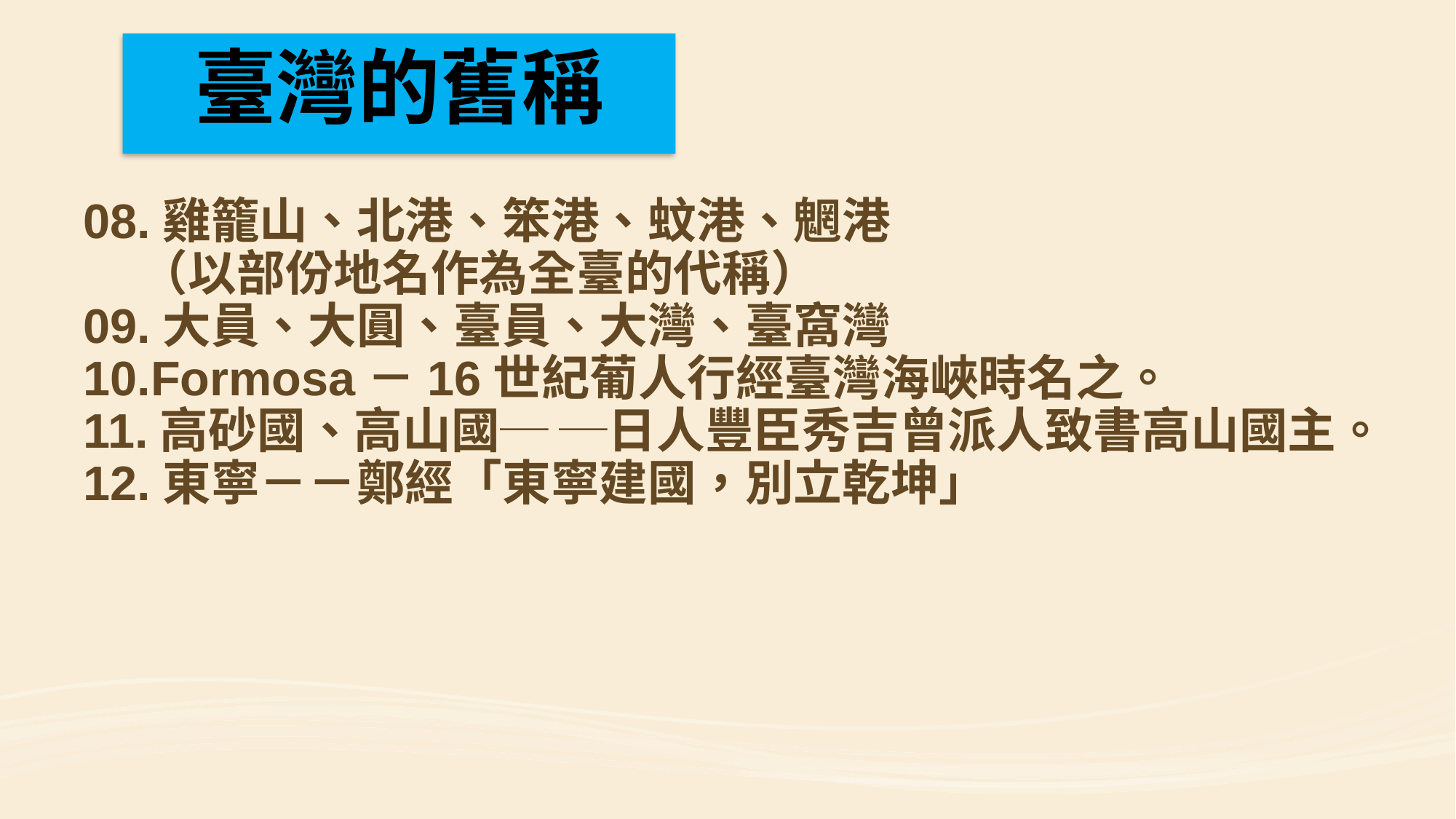

臺灣的舊稱
08.雞籠山、北港、笨港、蚊港、魍港
    （以部份地名作為全臺的代稱）
09.大員、大圓、臺員、大灣、臺窩灣
10.Formosa－16世紀葡人行經臺灣海峽時名之。
11.高砂國、高山國─ ─日人豐臣秀吉曾派人致書高山國主。
12.東寧－－鄭經「東寧建國，別立乾坤」